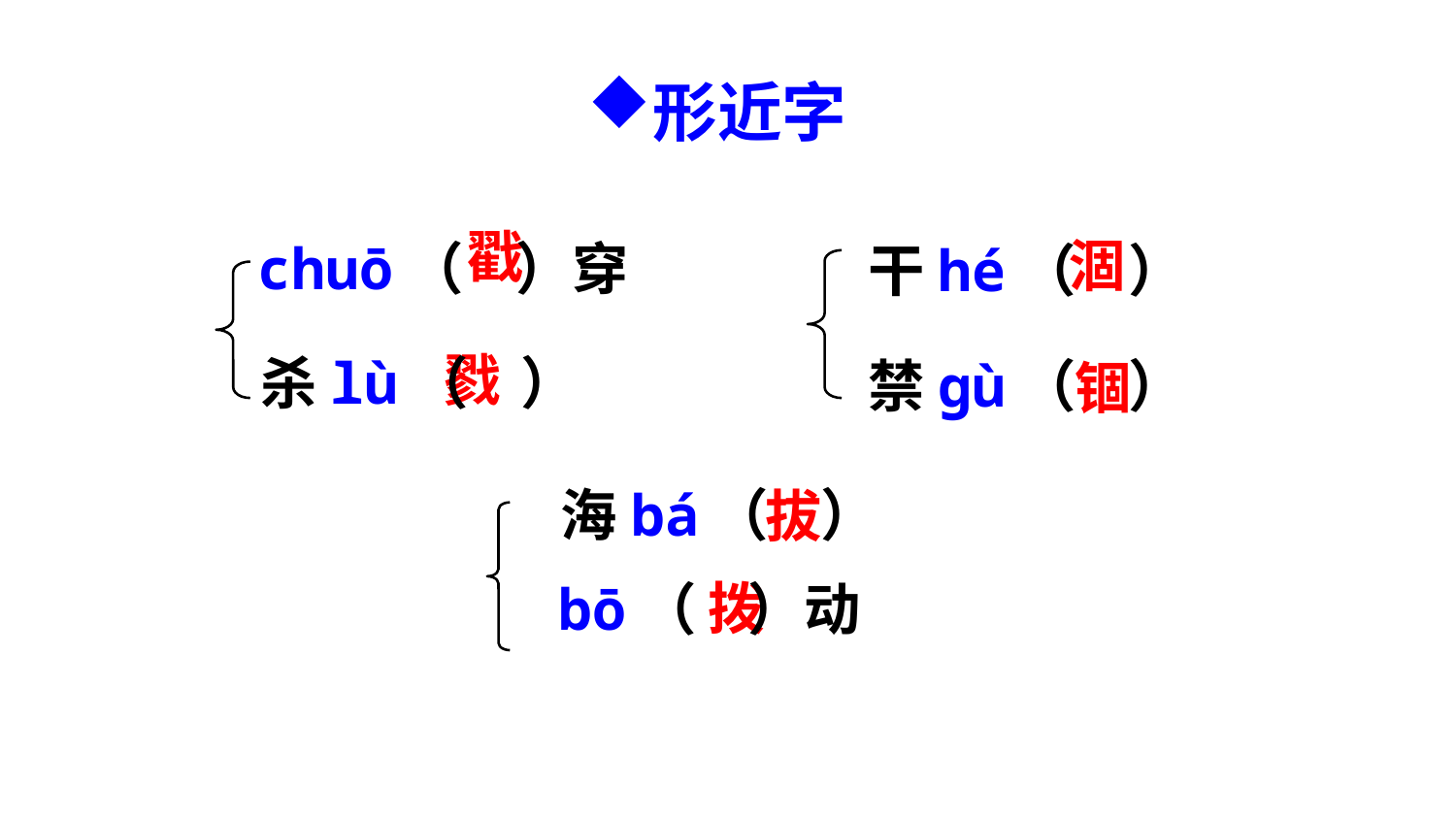

形近字
戳
涸
chuō（    ）穿
干hé（    ）

戮
杀lù（    ）
禁gù（    ）
锢
海bá（    ）
拔

拨
bō（    ）动